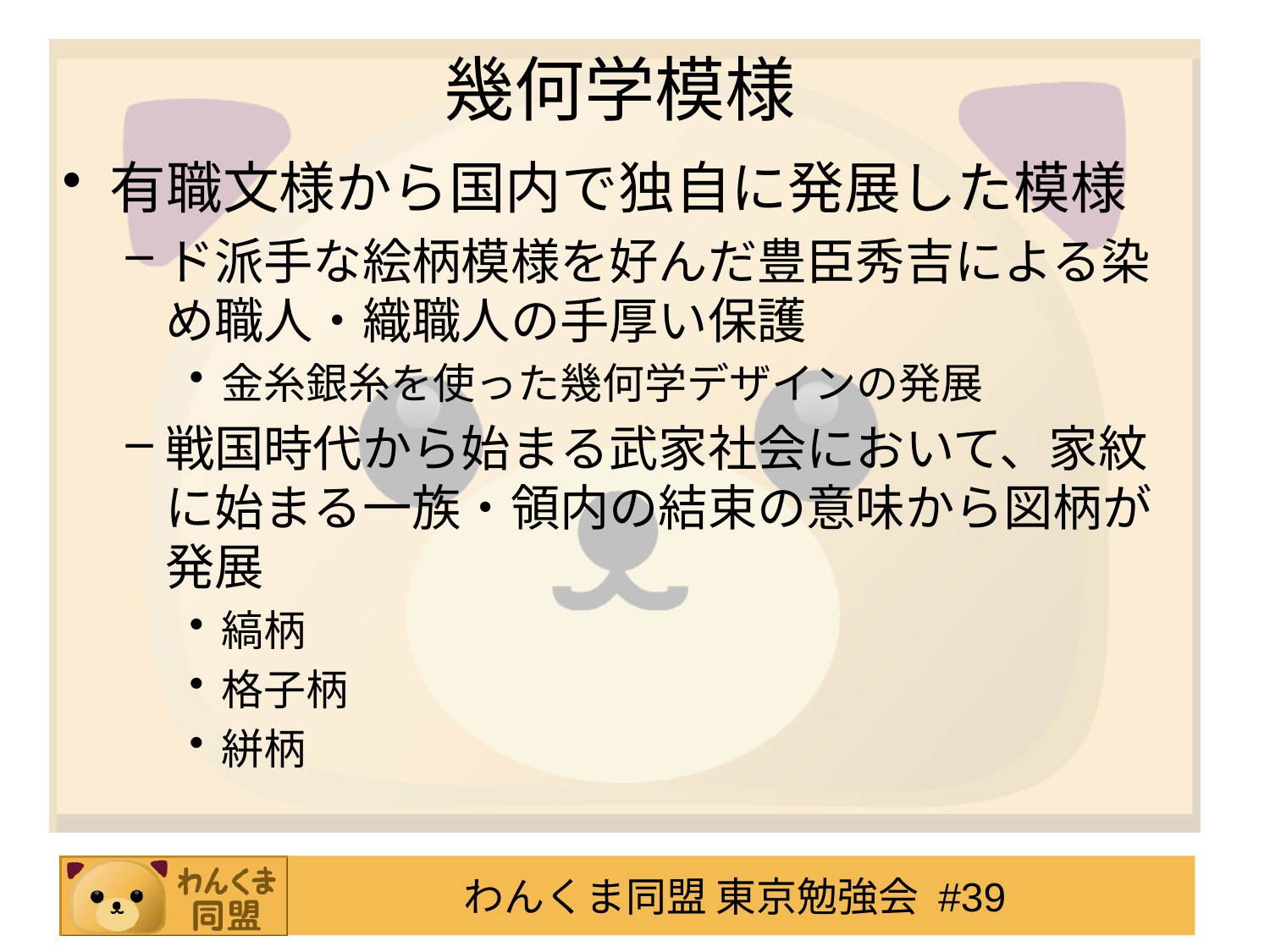

# 幾何学模様
有職文様から国内で独自に発展した模様
ド派手な絵柄模様を好んだ豊臣秀吉による染め職人・織職人の手厚い保護
金糸銀糸を使った幾何学デザインの発展
戦国時代から始まる武家社会において、家紋に始まる一族・領内の結束の意味から図柄が発展
縞柄
格子柄
絣柄